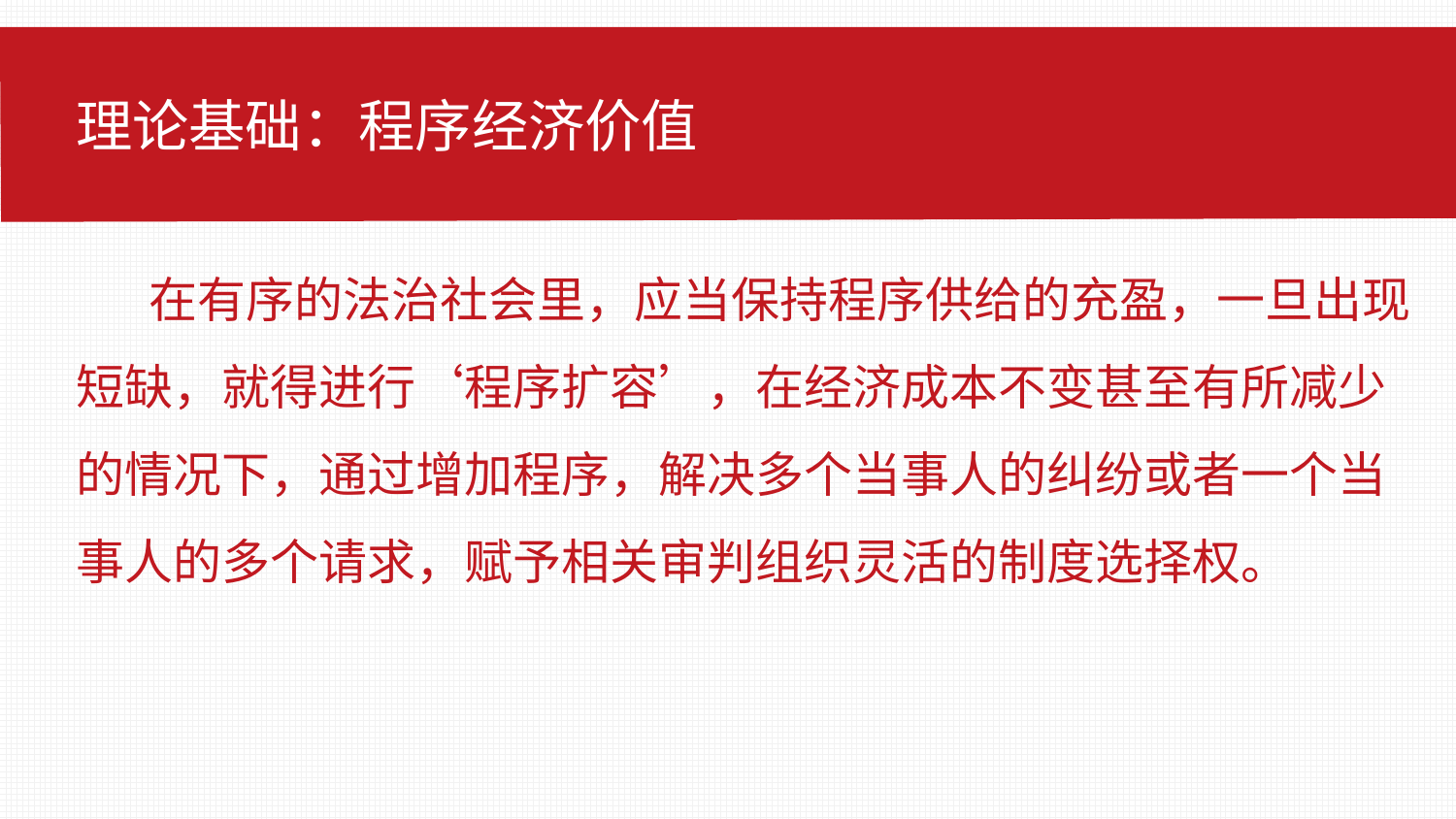

理论基础：程序经济价值
在有序的法治社会里，应当保持程序供给的充盈，一旦出现短缺，就得进行‘程序扩容’，在经济成本不变甚至有所减少的情况下，通过增加程序，解决多个当事人的纠纷或者一个当事人的多个请求，赋予相关审判组织灵活的制度选择权。